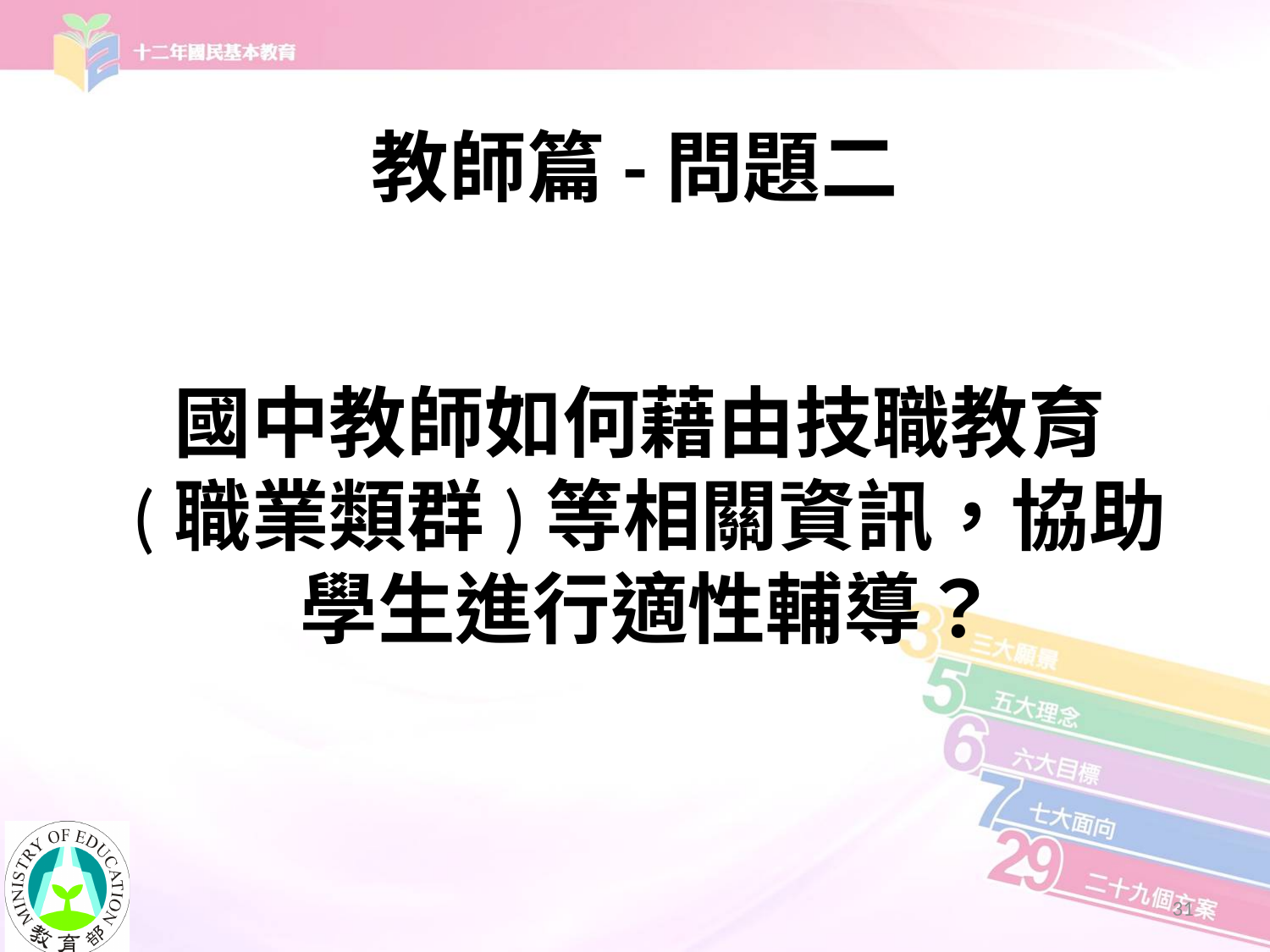

# 教師篇-問題二
	國中教師如何藉由技職教育(職業類群)等相關資訊，協助學生進行適性輔導？
31